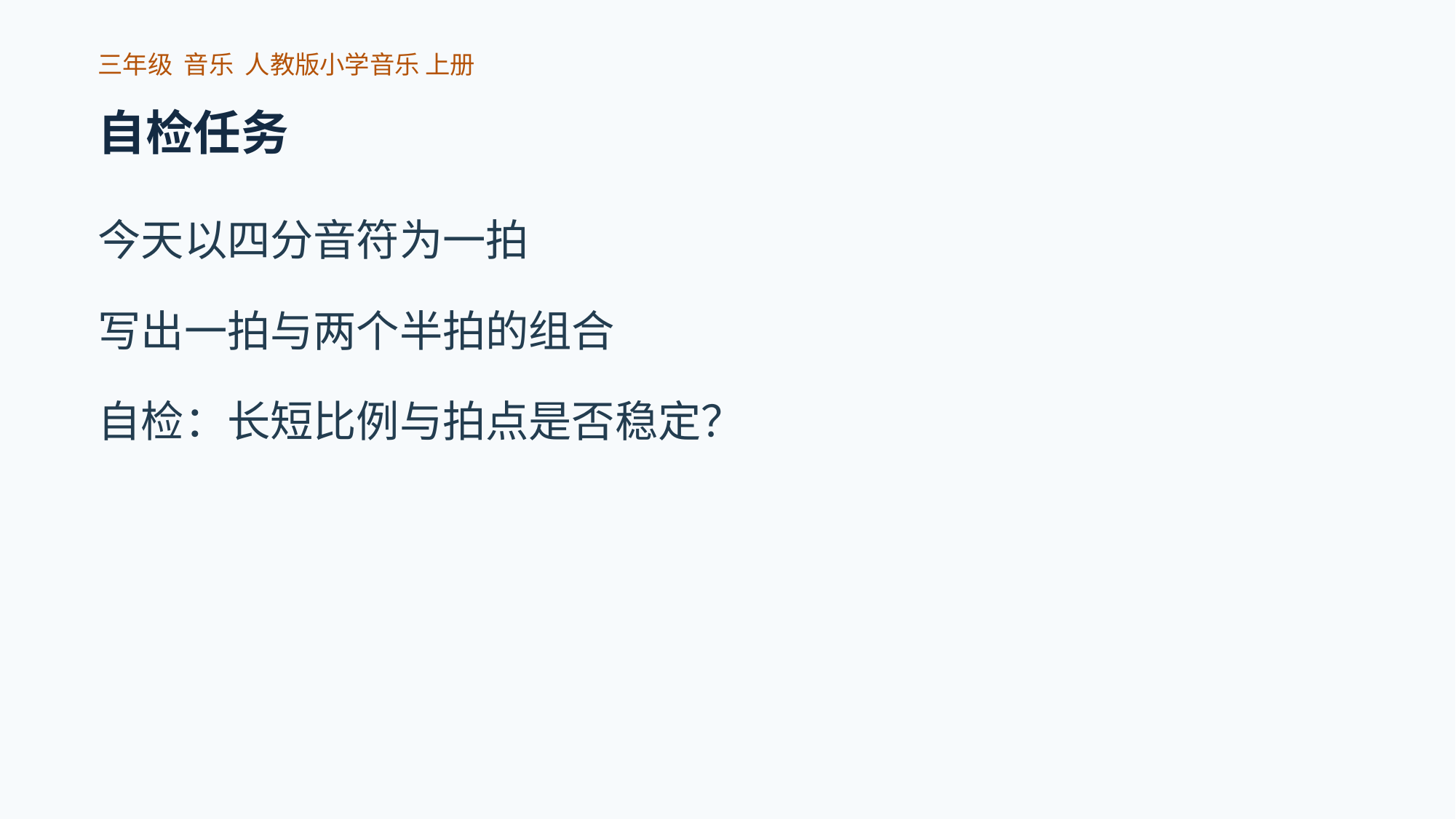

三年级  音乐  人教版小学音乐 上册
自检任务
今天以四分音符为一拍
写出一拍与两个半拍的组合
自检：长短比例与拍点是否稳定？